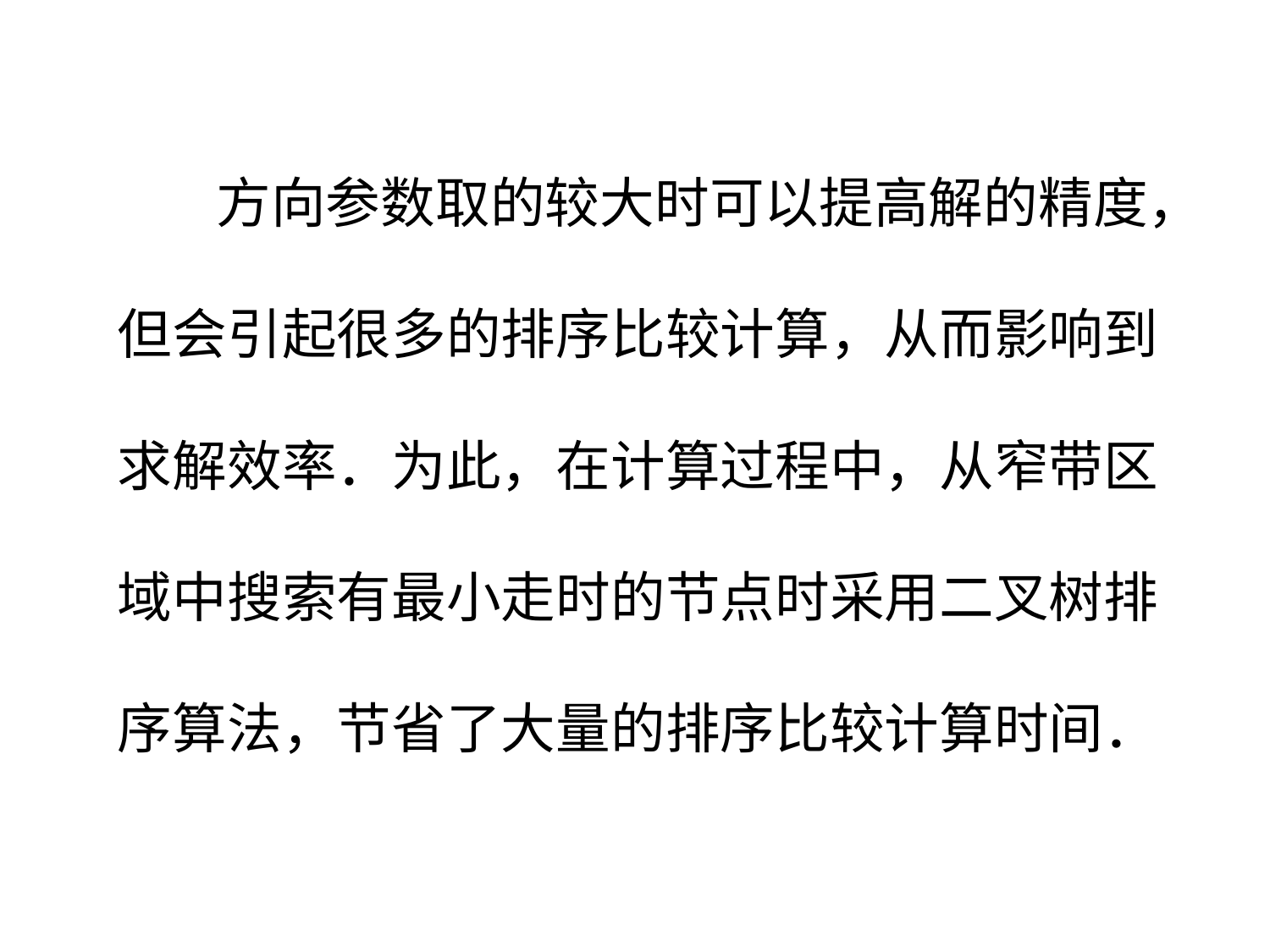

方向参数取的较大时可以提高解的精度，但会引起很多的排序比较计算，从而影响到求解效率．为此，在计算过程中，从窄带区域中搜索有最小走时的节点时采用二叉树排序算法，节省了大量的排序比较计算时间．